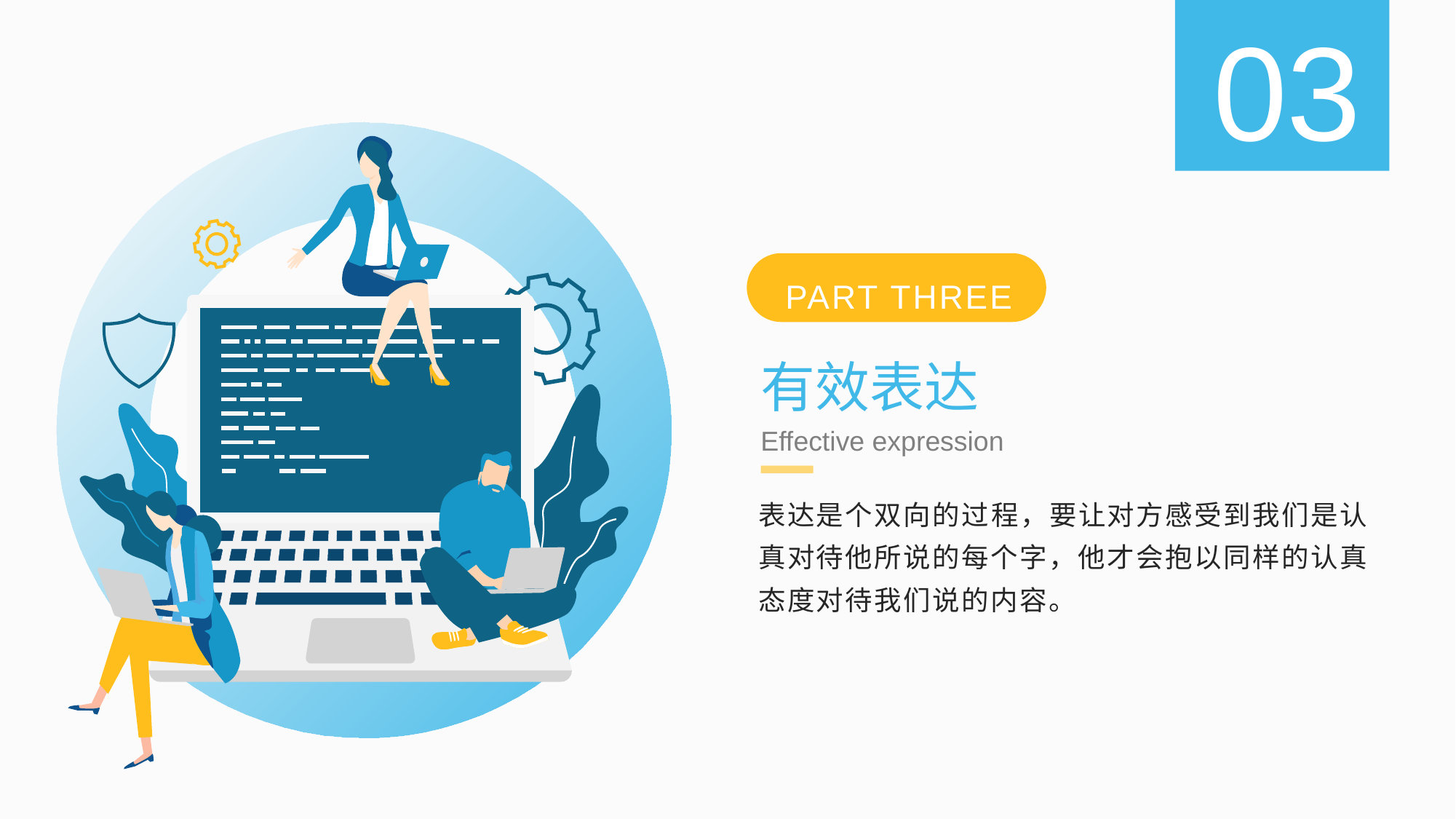

03
PART THREE
有效表达
Effective expression
表达是个双向的过程，要让对方感受到我们是认真对待他所说的每个字，他才会抱以同样的认真态度对待我们说的内容。